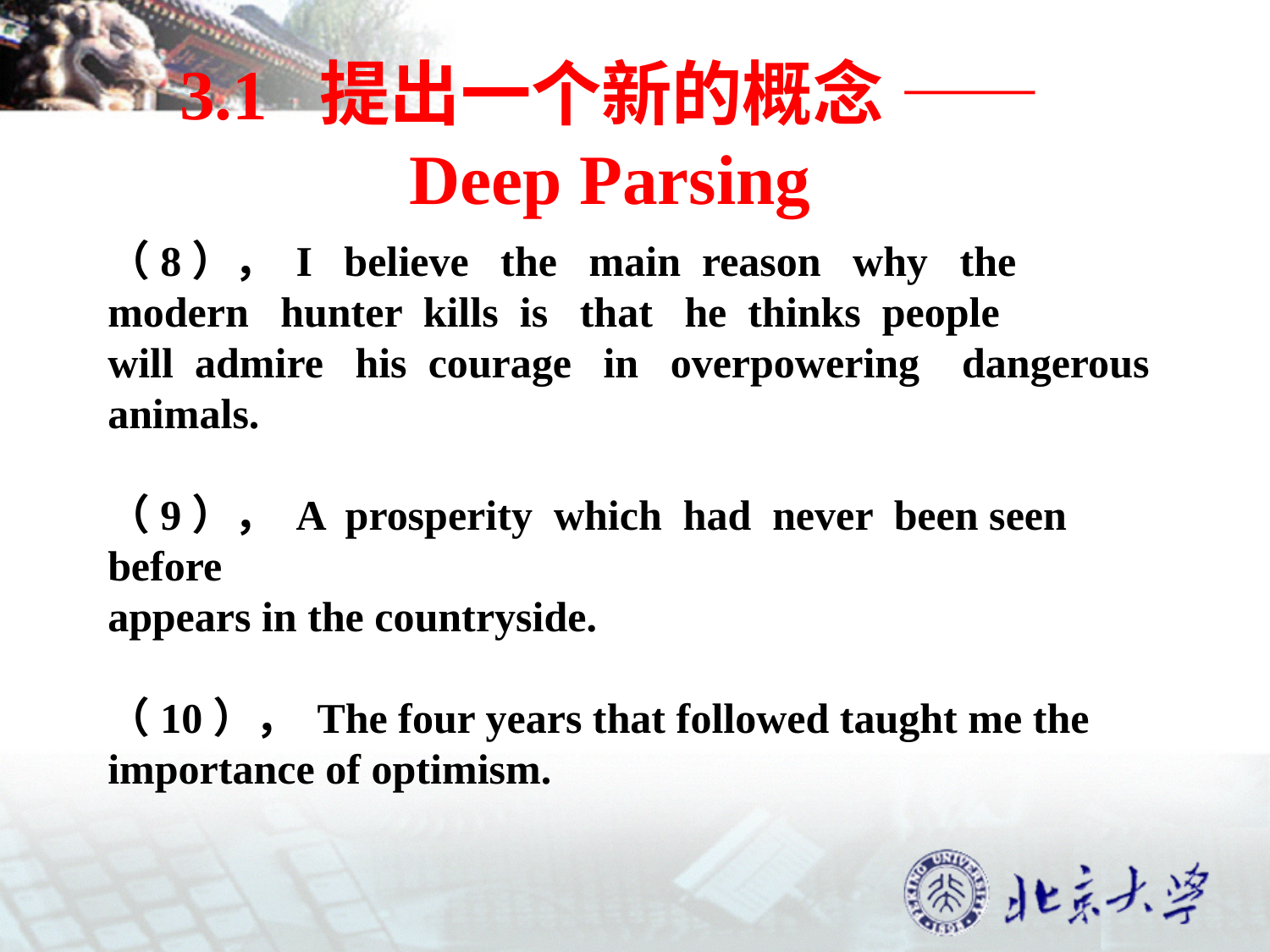

3.1  提出一个新的概念 —— Deep Parsing
（8）， I   believe   the   main  reason   why   the
modern   hunter  kills  is   that   he  thinks  people
will  admire   his  courage   in   overpowering    dangerous
animals.

（9）， A  prosperity  which  had  never  been seen before
appears in the countryside.

（10）， The four years that followed taught me the
importance of optimism.